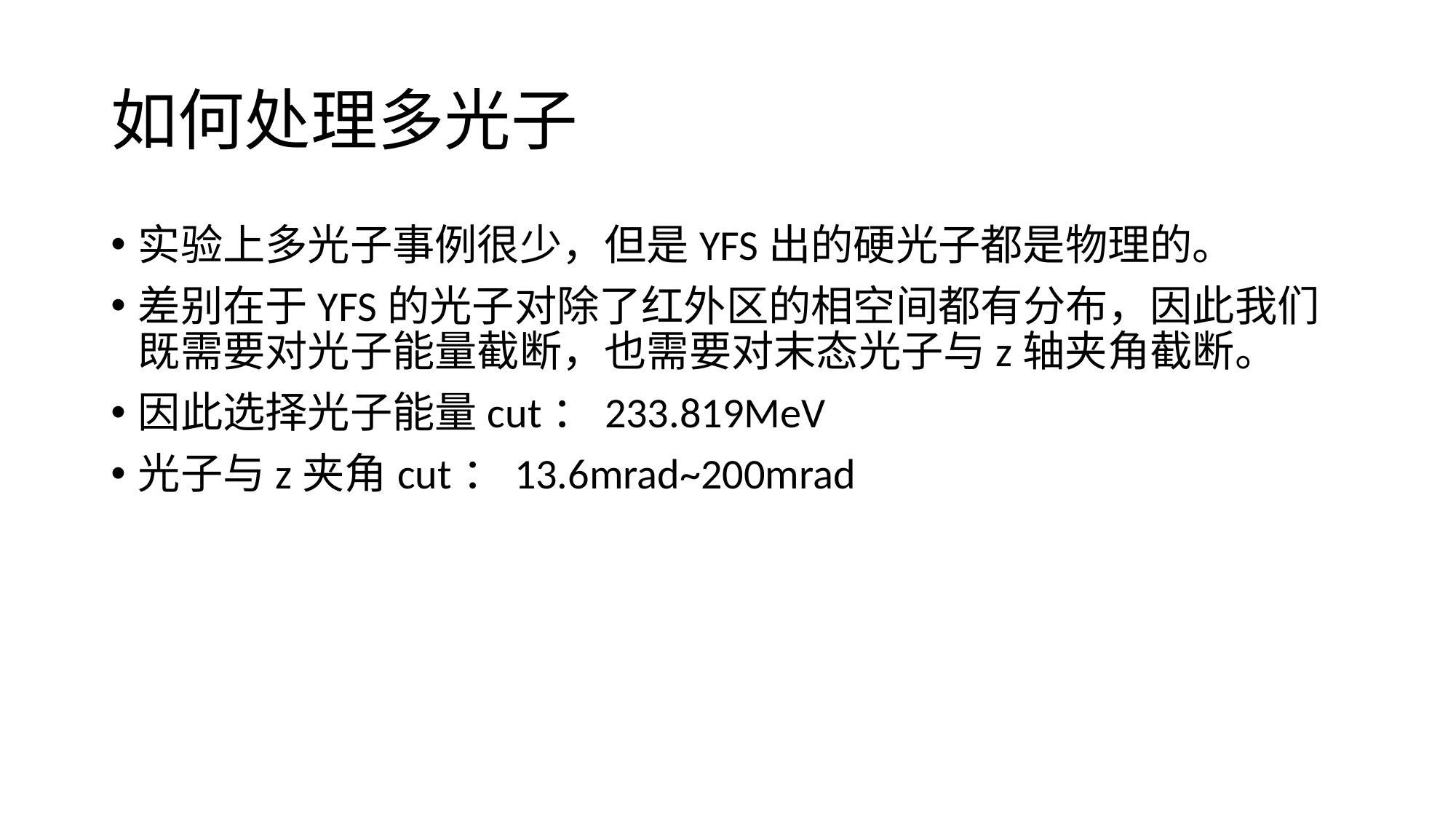

# 如何处理多光子
实验上多光子事例很少，但是YFS出的硬光子都是物理的。
差别在于YFS的光子对除了红外区的相空间都有分布，因此我们既需要对光子能量截断，也需要对末态光子与z轴夹角截断。
因此选择光子能量cut：233.819MeV
光子与z夹角cut：13.6mrad~200mrad